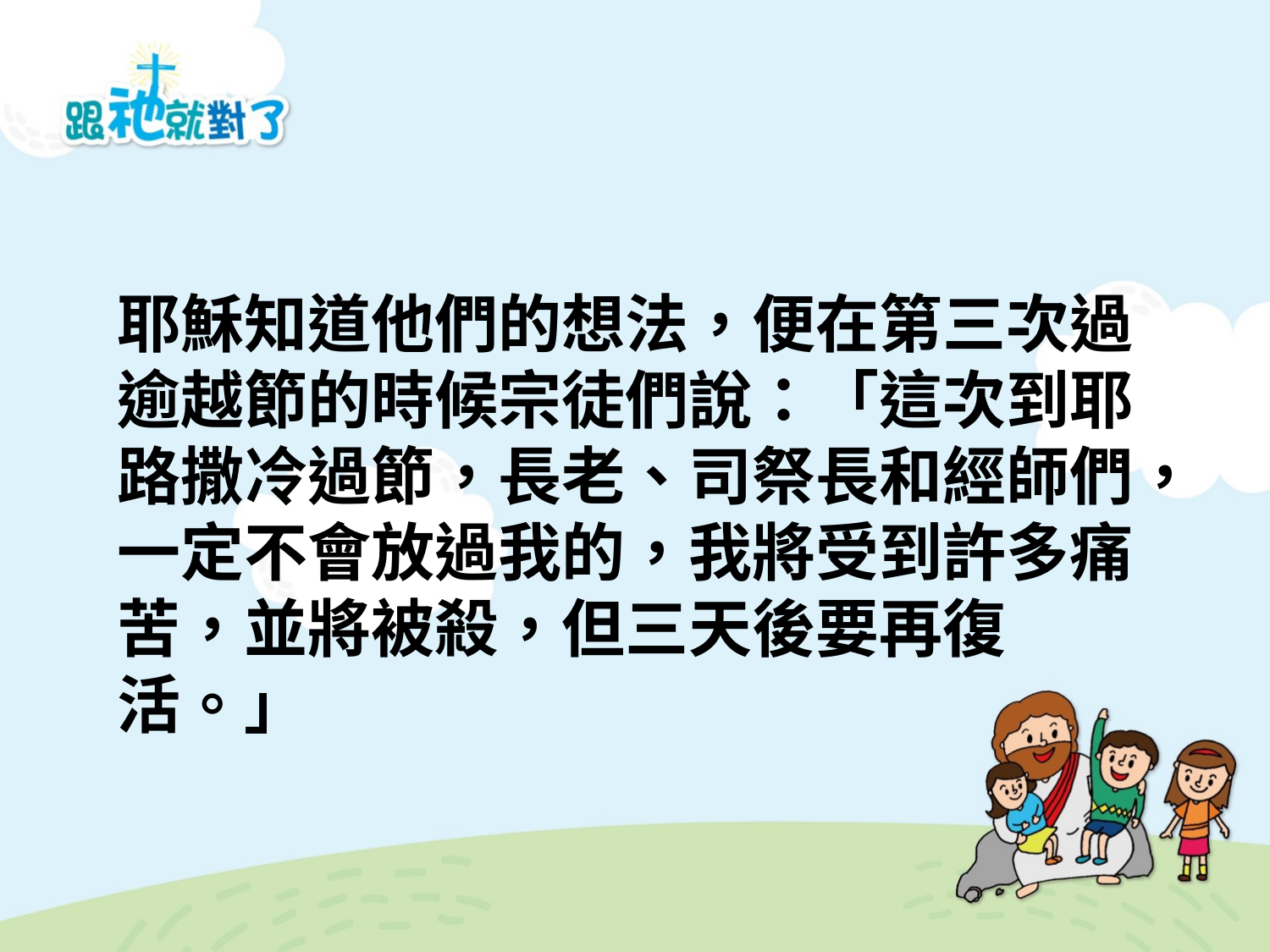

耶穌知道他們的想法，便在第三次過逾越節的時候宗徒們說：「這次到耶路撒冷過節，長老、司祭長和經師們，一定不會放過我的，我將受到許多痛苦，並將被殺，但三天後要再復活。」